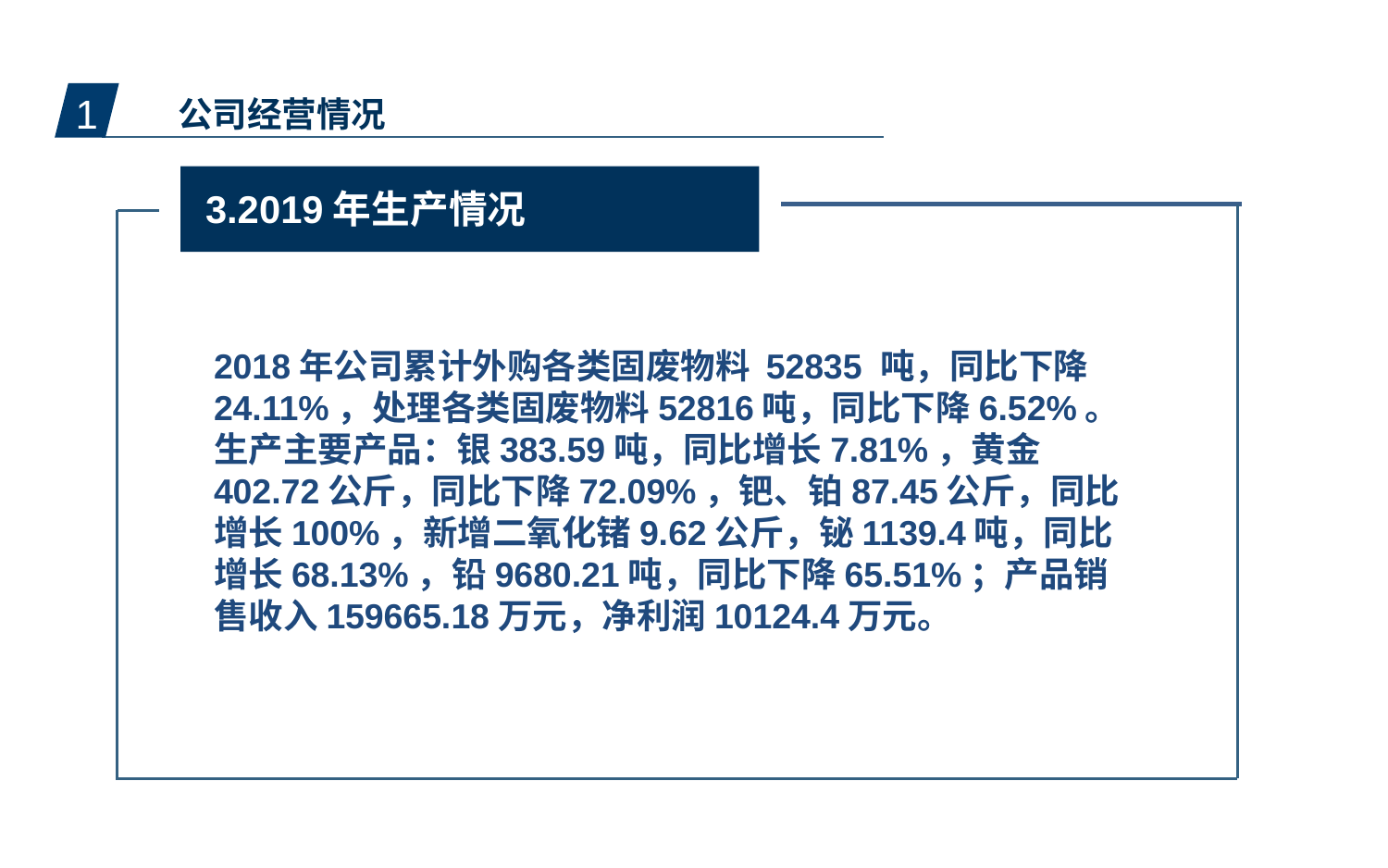

1

2
公司经营情况

3.2019年生产情况

2018年公司累计外购各类固废物料 52835 吨，同比下降24.11%，处理各类固废物料52816吨，同比下降6.52%。生产主要产品：银383.59吨，同比增长7.81%，黄金402.72公斤，同比下降72.09%，钯、铂87.45公斤，同比增长100%，新增二氧化锗9.62公斤，铋1139.4吨，同比增长68.13%，铅9680.21吨，同比下降65.51%；产品销售收入159665.18万元，净利润10124.4万元。